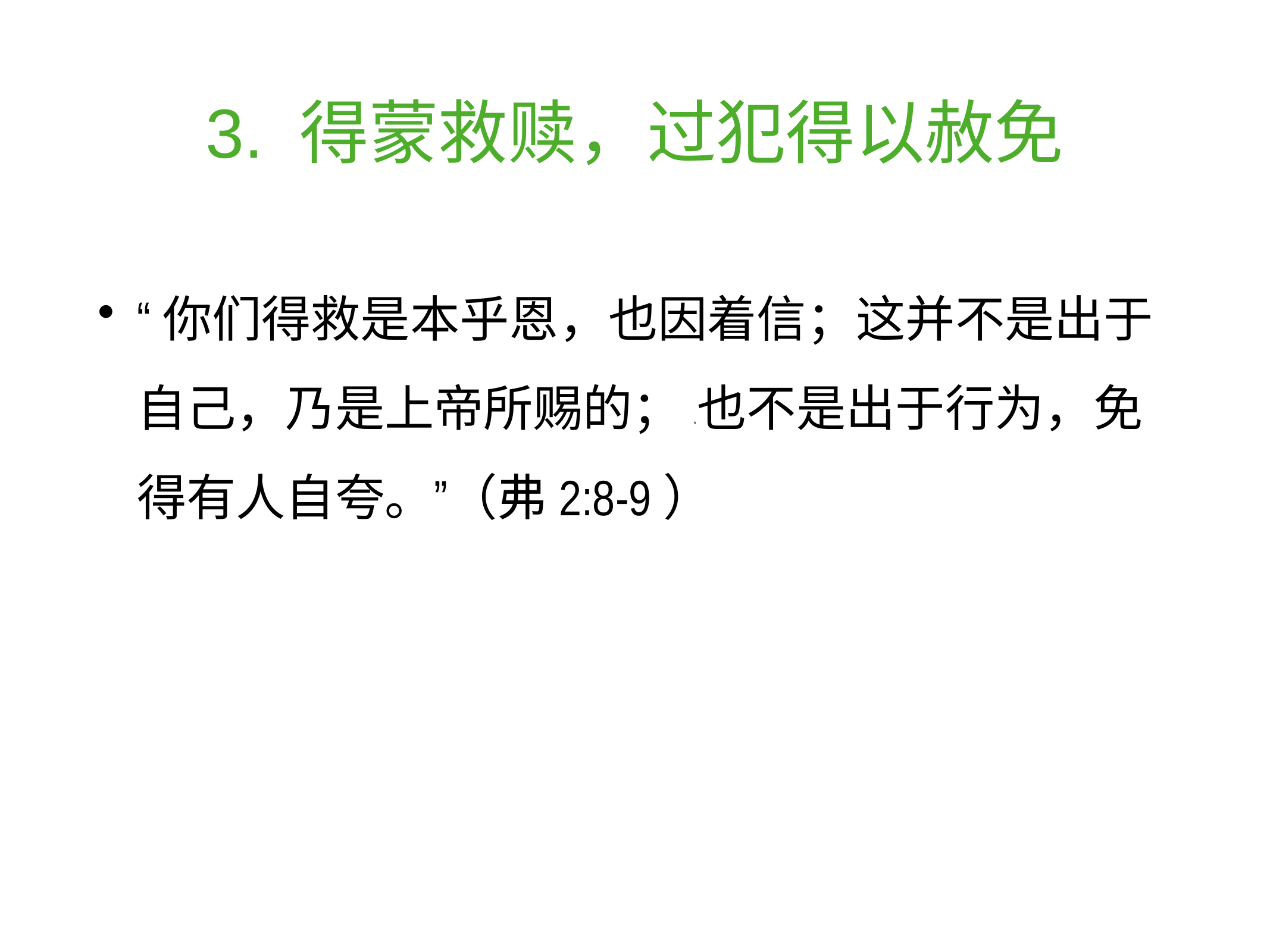

# 3. 得蒙救赎，过犯得以赦免
“你们得救是本乎恩，也因着信；这并不是出于自己，乃是上帝所赐的；9也不是出于行为，免得有人自夸。”（弗2:8-9）